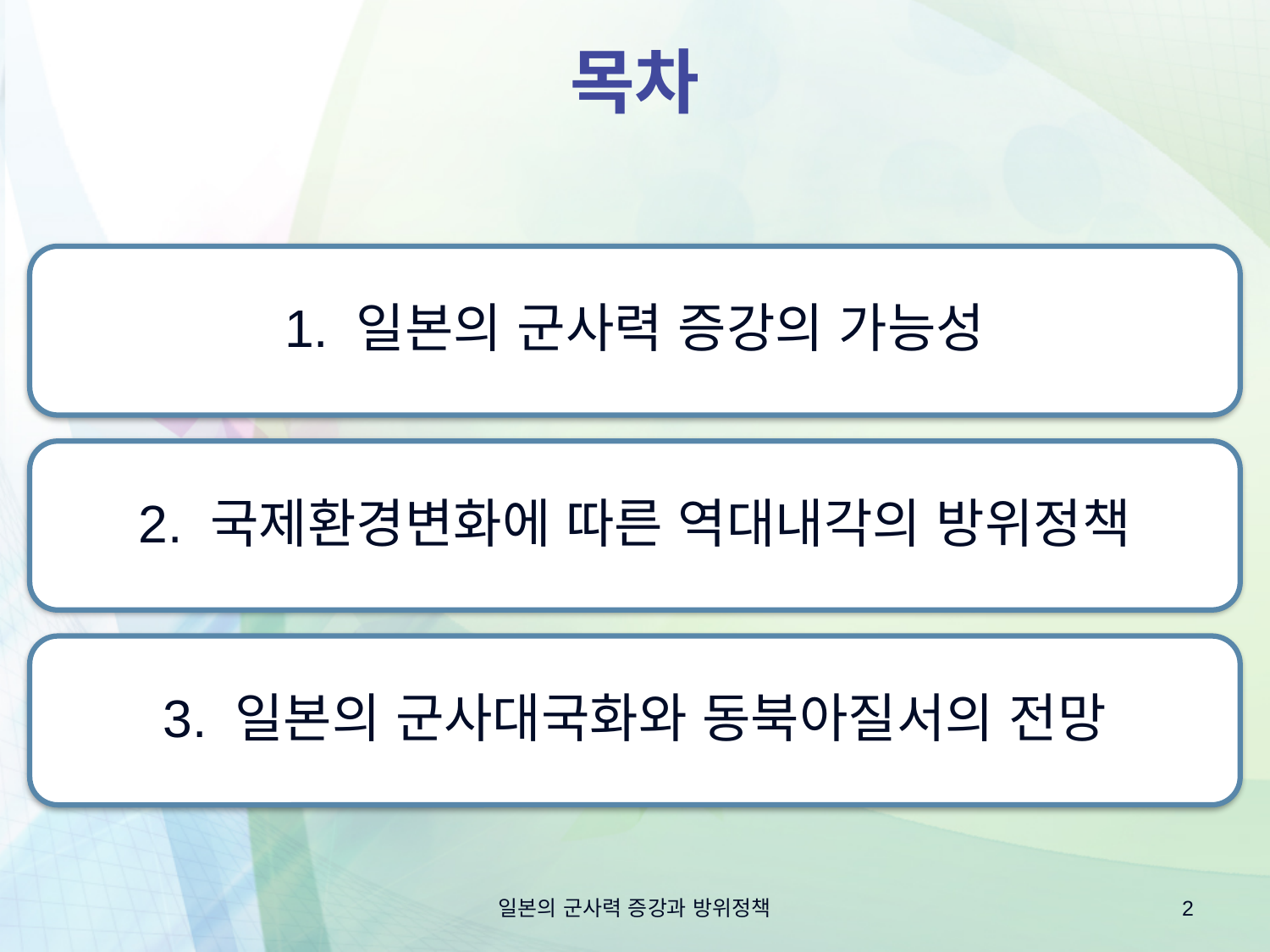

# 목차
1. 일본의 군사력 증강의 가능성
2. 국제환경변화에 따른 역대내각의 방위정책
3. 일본의 군사대국화와 동북아질서의 전망
일본의 군사력 증강과 방위정책
2